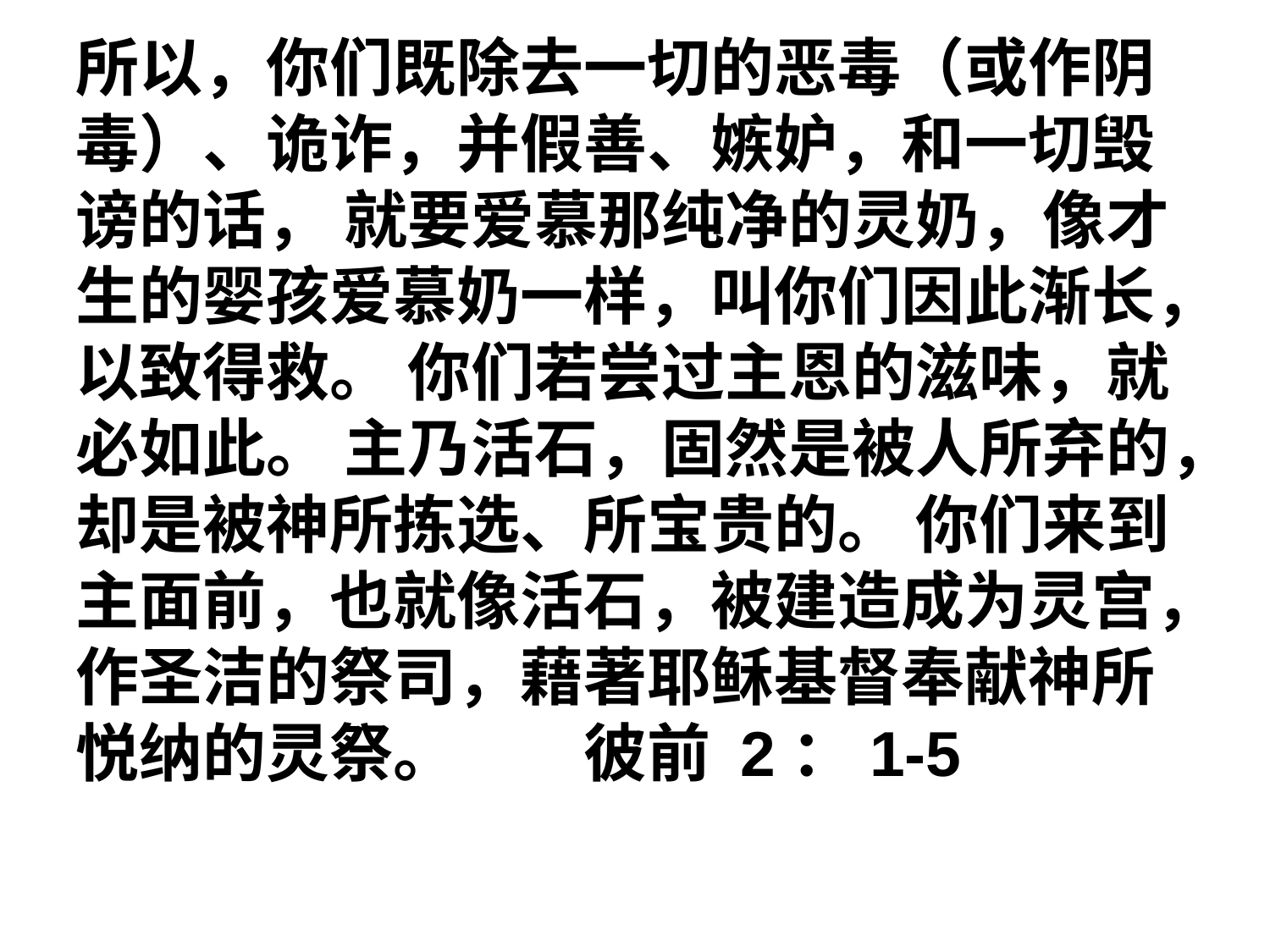

所以，你们既除去一切的恶毒（或作阴毒）、诡诈，并假善、嫉妒，和一切毁谤的话， 就要爱慕那纯净的灵奶，像才生的婴孩爱慕奶一样，叫你们因此渐长，以致得救。 你们若尝过主恩的滋味，就必如此。 主乃活石，固然是被人所弃的，却是被神所拣选、所宝贵的。 你们来到主面前，也就像活石，被建造成为灵宫，作圣洁的祭司，藉著耶稣基督奉献神所悦纳的灵祭。 	彼前 2：1-5